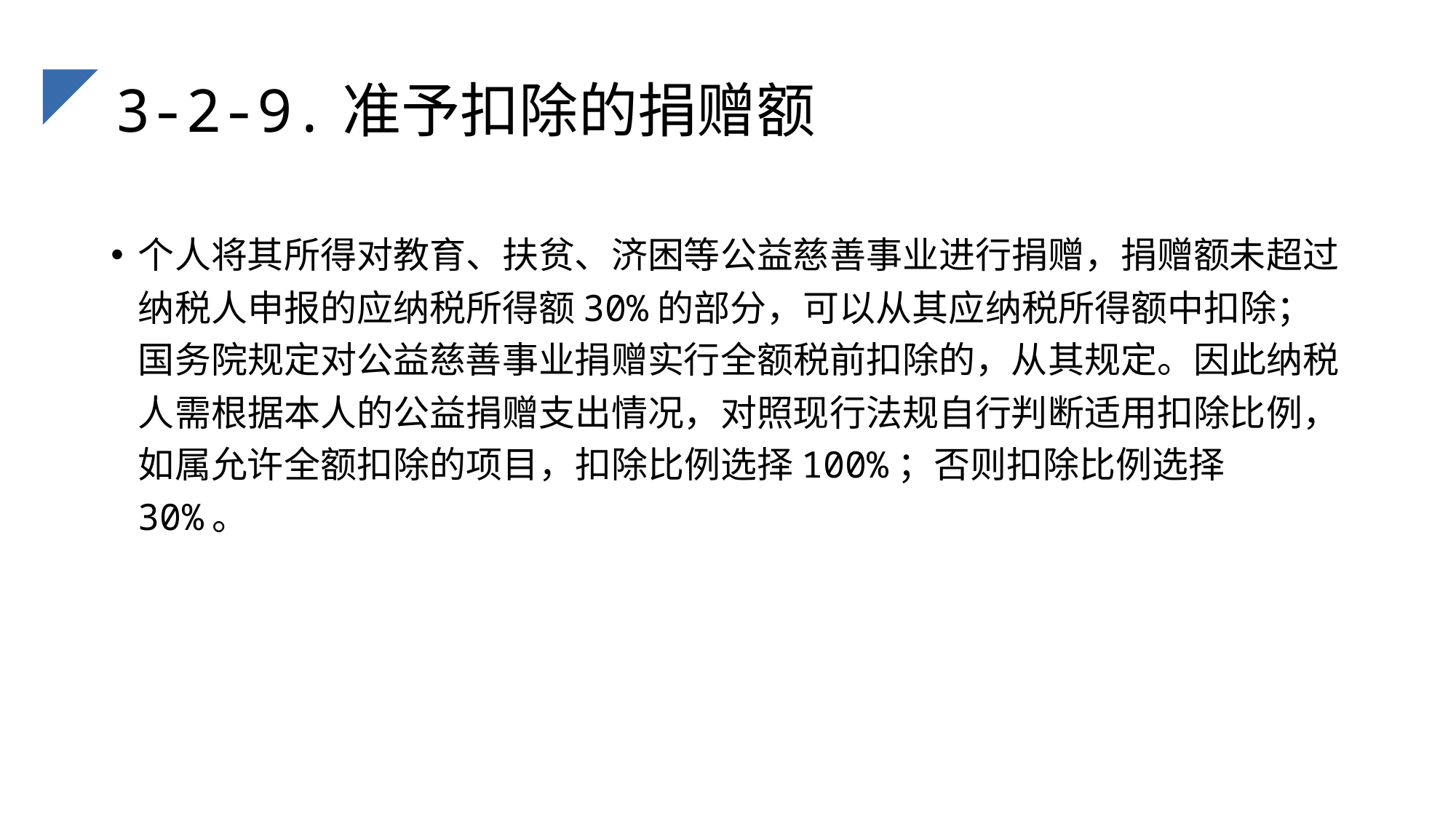

# 3-2-9.准予扣除的捐赠额
个人将其所得对教育、扶贫、济困等公益慈善事业进行捐赠，捐赠额未超过纳税人申报的应纳税所得额30%的部分，可以从其应纳税所得额中扣除；国务院规定对公益慈善事业捐赠实行全额税前扣除的，从其规定。因此纳税人需根据本人的公益捐赠支出情况，对照现行法规自行判断适用扣除比例，如属允许全额扣除的项目，扣除比例选择100%；否则扣除比例选择30%。